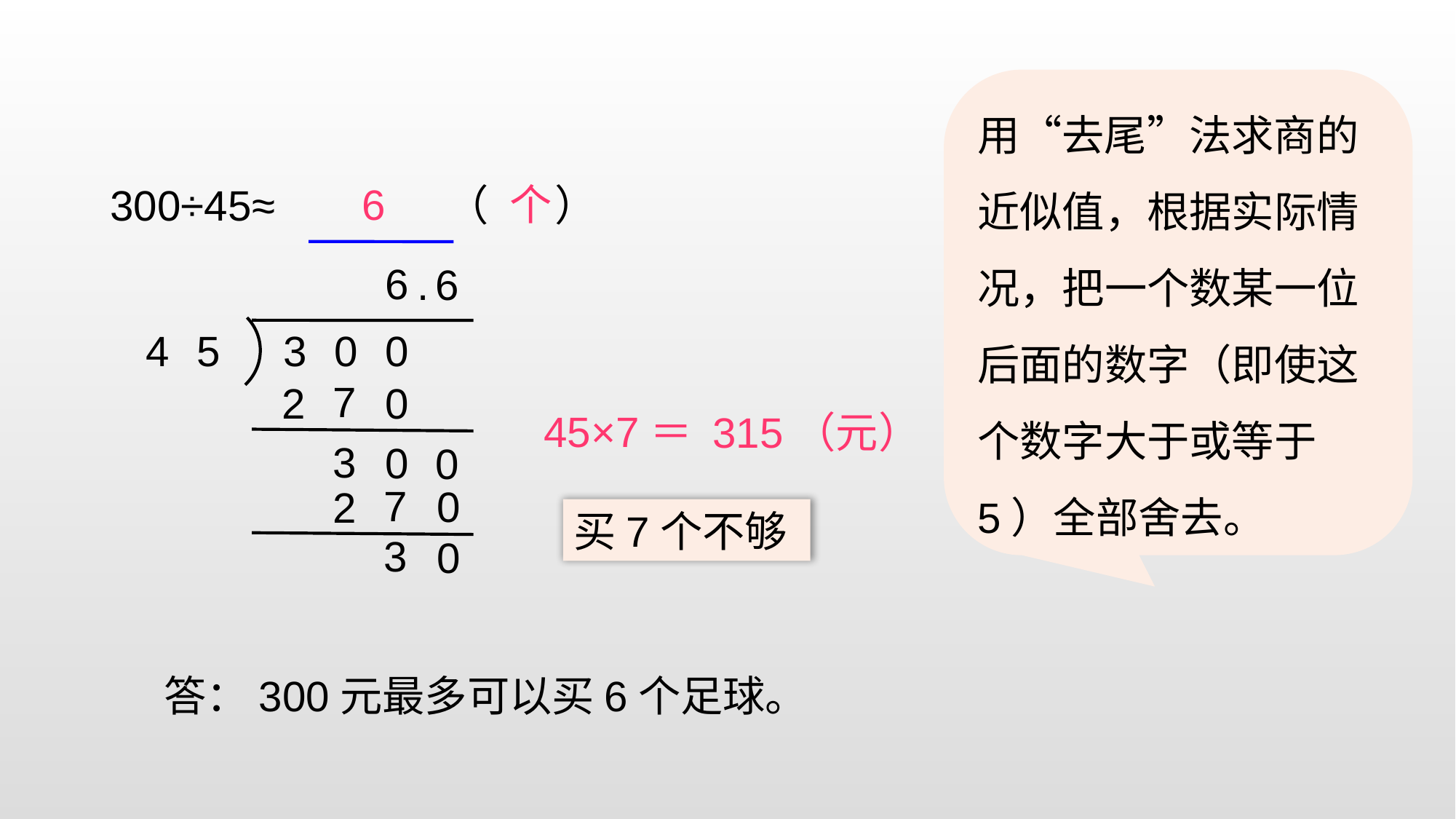

用“去尾”法求商的近似值，根据实际情况，把一个数某一位后面的数字（即使这个数字大于或等于5）全部舍去。
6
个
300÷45≈
（       ）
6
.
6

4
5
3
0
0
7
0
2
45×7＝
315（元）
3
0
0
7
0
2
买7个不够
3
0
答：300元最多可以买6个足球。